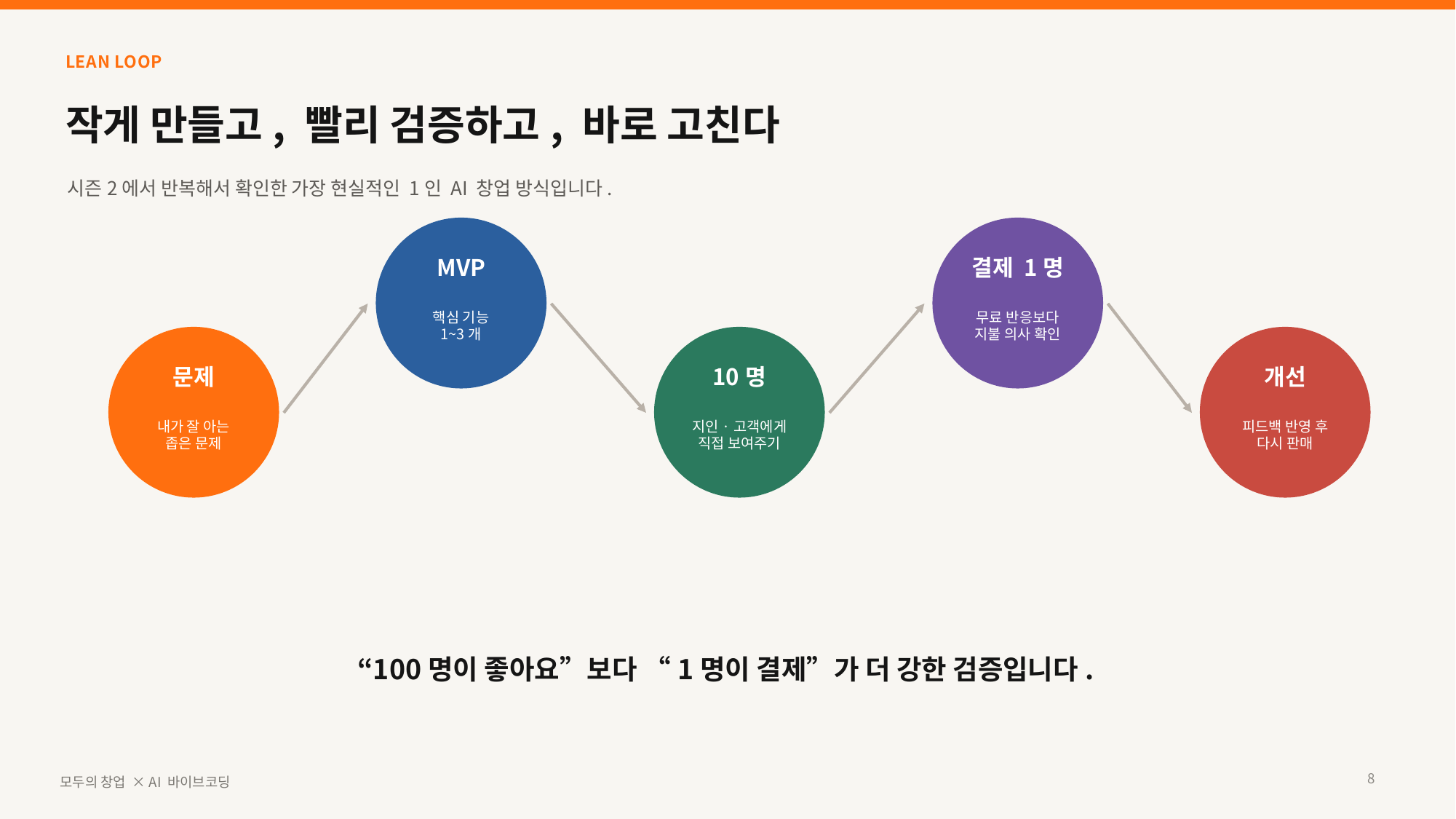

LEAN LOOP
작게 만들고, 빨리 검증하고, 바로 고친다
시즌2에서 반복해서 확인한 가장 현실적인 1인 AI 창업 방식입니다.

MVP
결제 1명
핵심 기능
1~3개
무료 반응보다
지불 의사 확인

문제
10명
개선
내가 잘 아는
좁은 문제
지인·고객에게
직접 보여주기
피드백 반영 후
다시 판매

“100명이 좋아요”보다 “1명이 결제”가 더 강한 검증입니다.
8